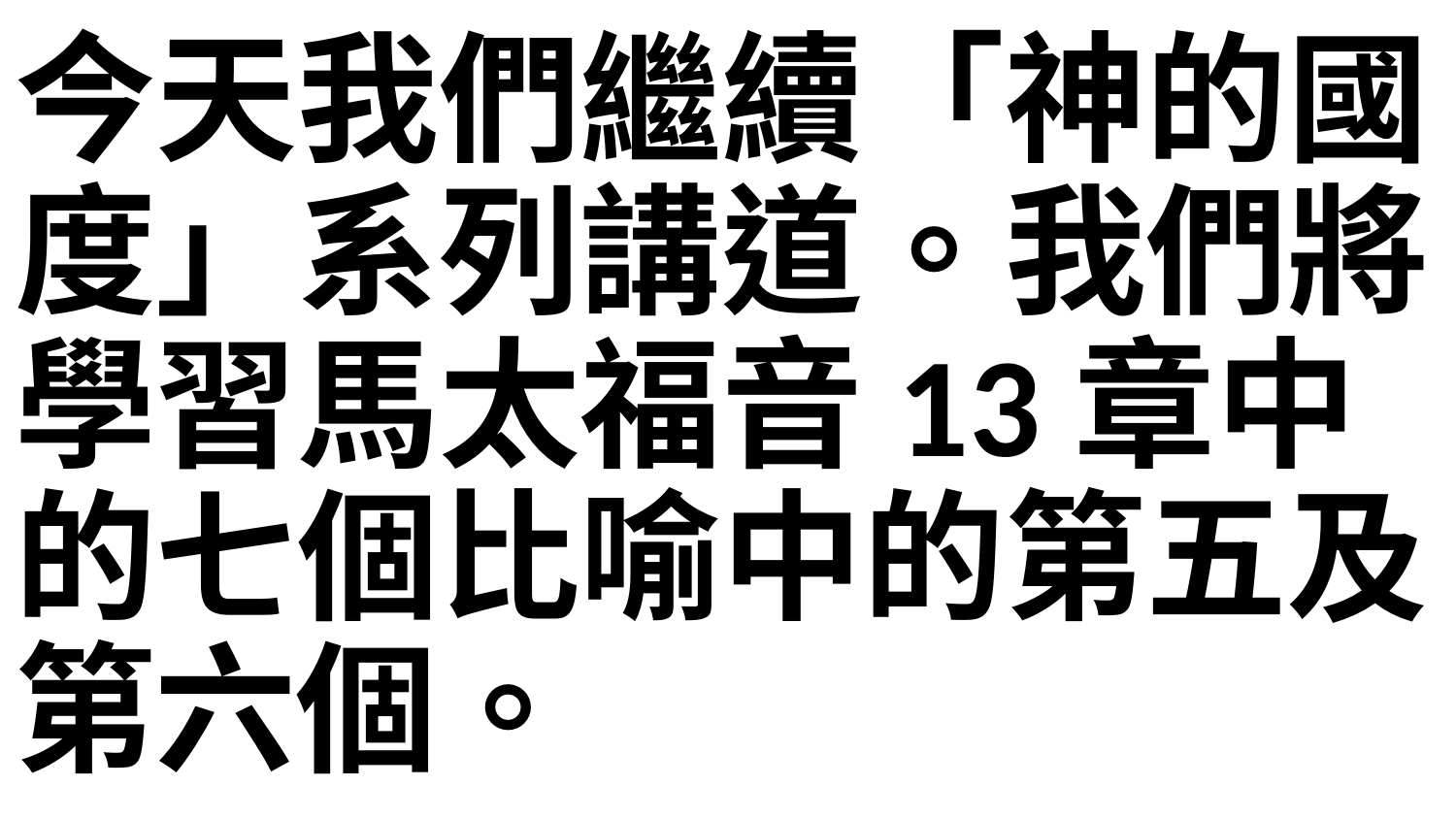

今天我們繼續「神的國度」系列講道。我們將學習馬太福音13章中的七個比喻中的第五及第六個。